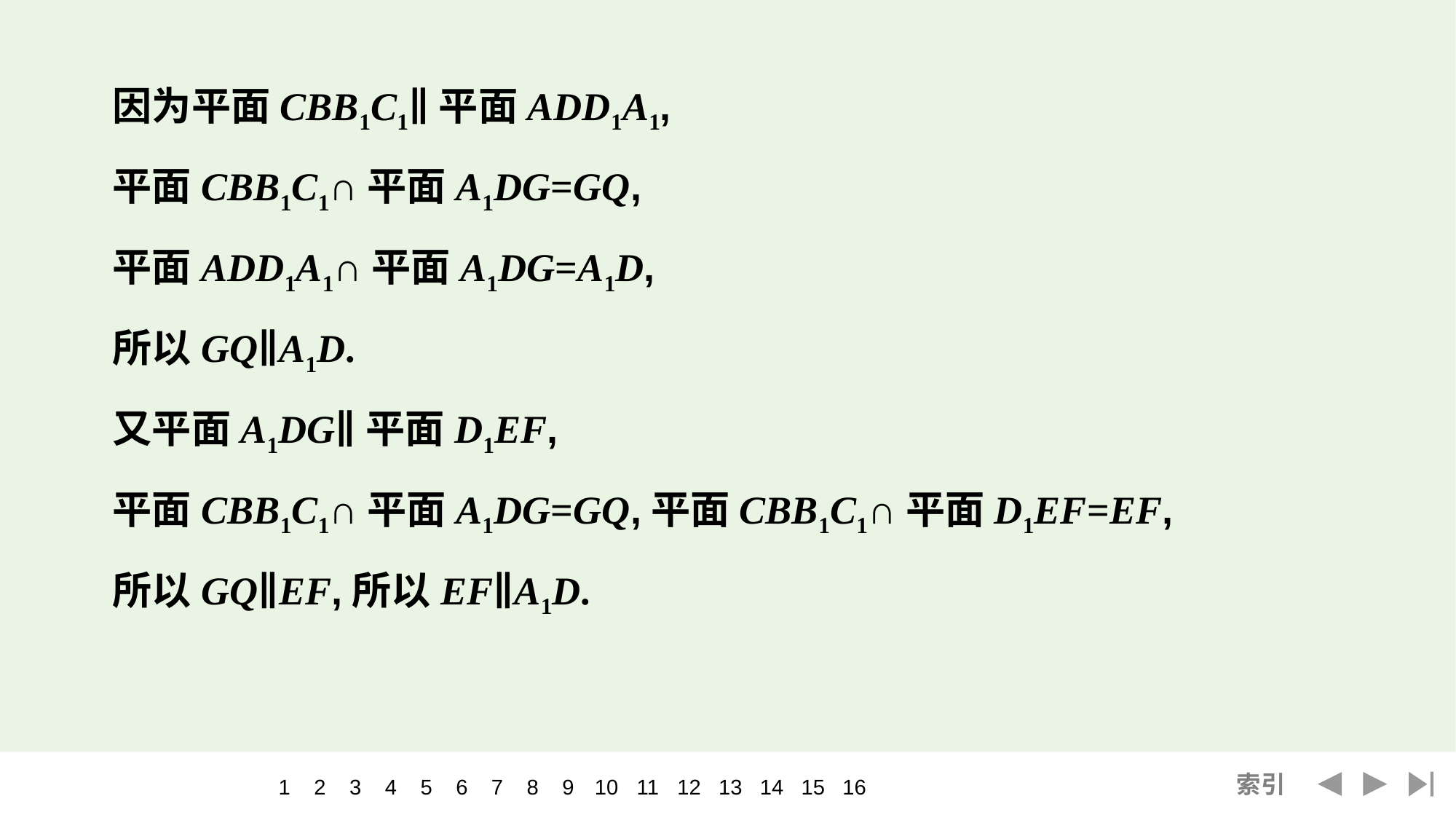

因为平面CBB1C1∥平面ADD1A1,
平面CBB1C1∩平面A1DG=GQ,
平面ADD1A1∩平面A1DG=A1D,
所以GQ∥A1D.
又平面A1DG∥平面D1EF,
平面CBB1C1∩平面A1DG=GQ,平面CBB1C1∩平面D1EF=EF,
所以GQ∥EF,所以EF∥A1D.